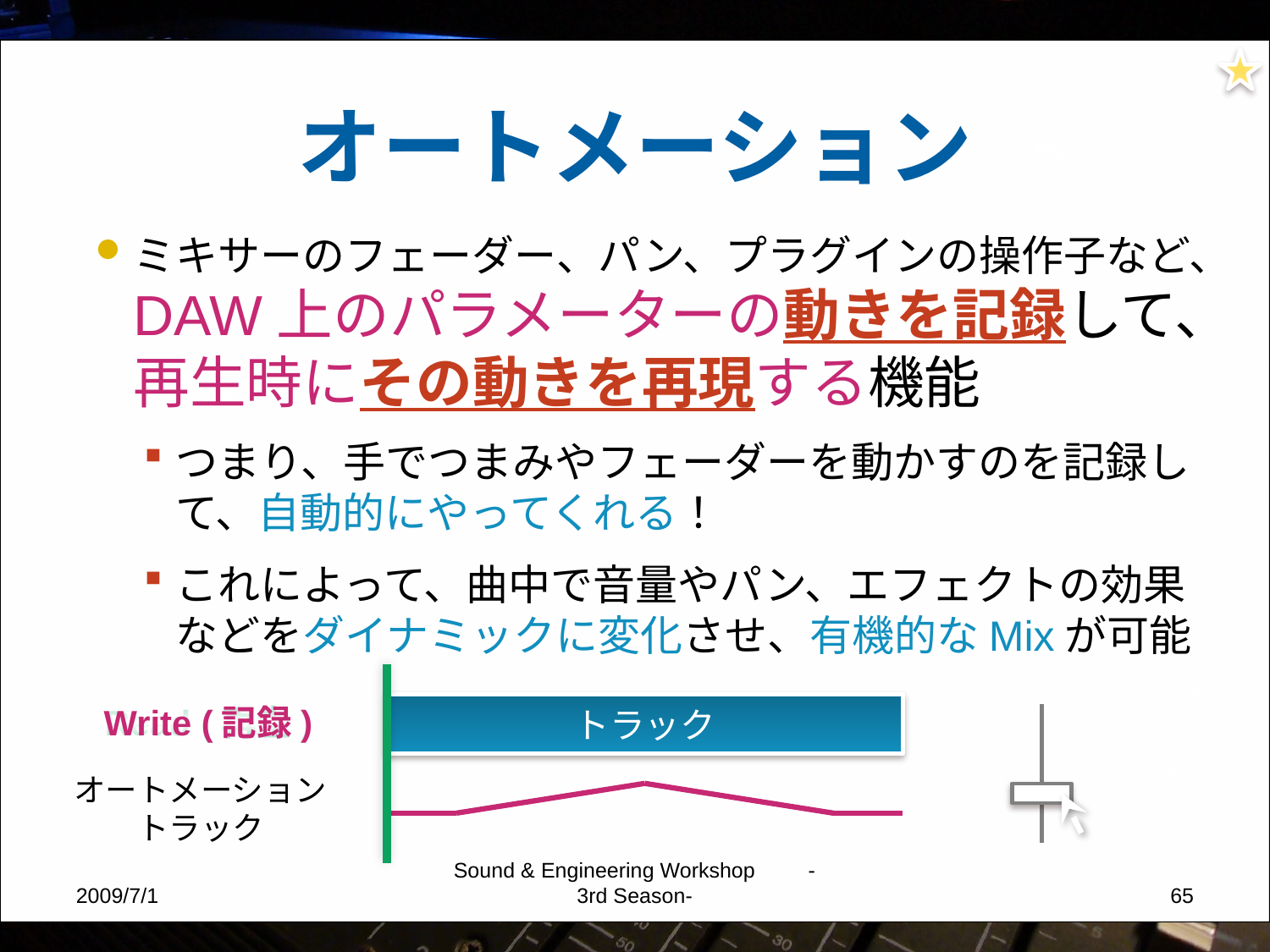

# オートメーション

ミキサーのフェーダー、パン、プラグインの操作子など、DAW上のパラメーターの動きを記録して、再生時にその動きを再現する機能
つまり、手でつまみやフェーダーを動かすのを記録して、自動的にやってくれる！
これによって、曲中で音量やパン、エフェクトの効果などをダイナミックに変化させ、有機的なMixが可能
Read (再生)
Write (記録)
トラック
オートメーション
トラック

2009/7/1
Sound & Engineering Workshop         -3rd Season-
65